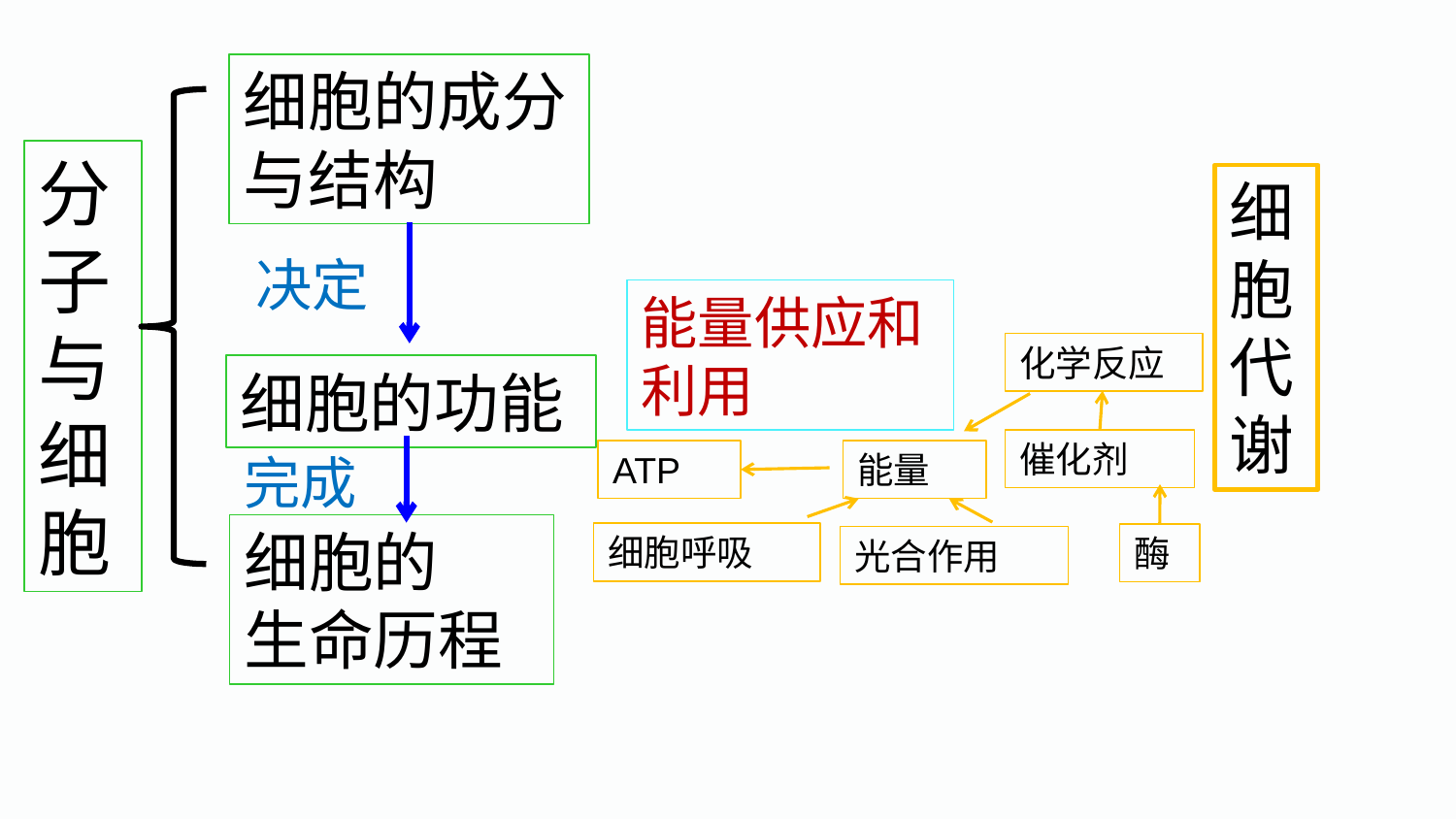

细胞的成分
与结构

分
子
与
细
胞
细
胞
代
谢
决定
能量供应和利用
化学反应
细胞的功能
催化剂
完成
ATP
能量
细胞的
生命历程
细胞呼吸
酶
光合作用